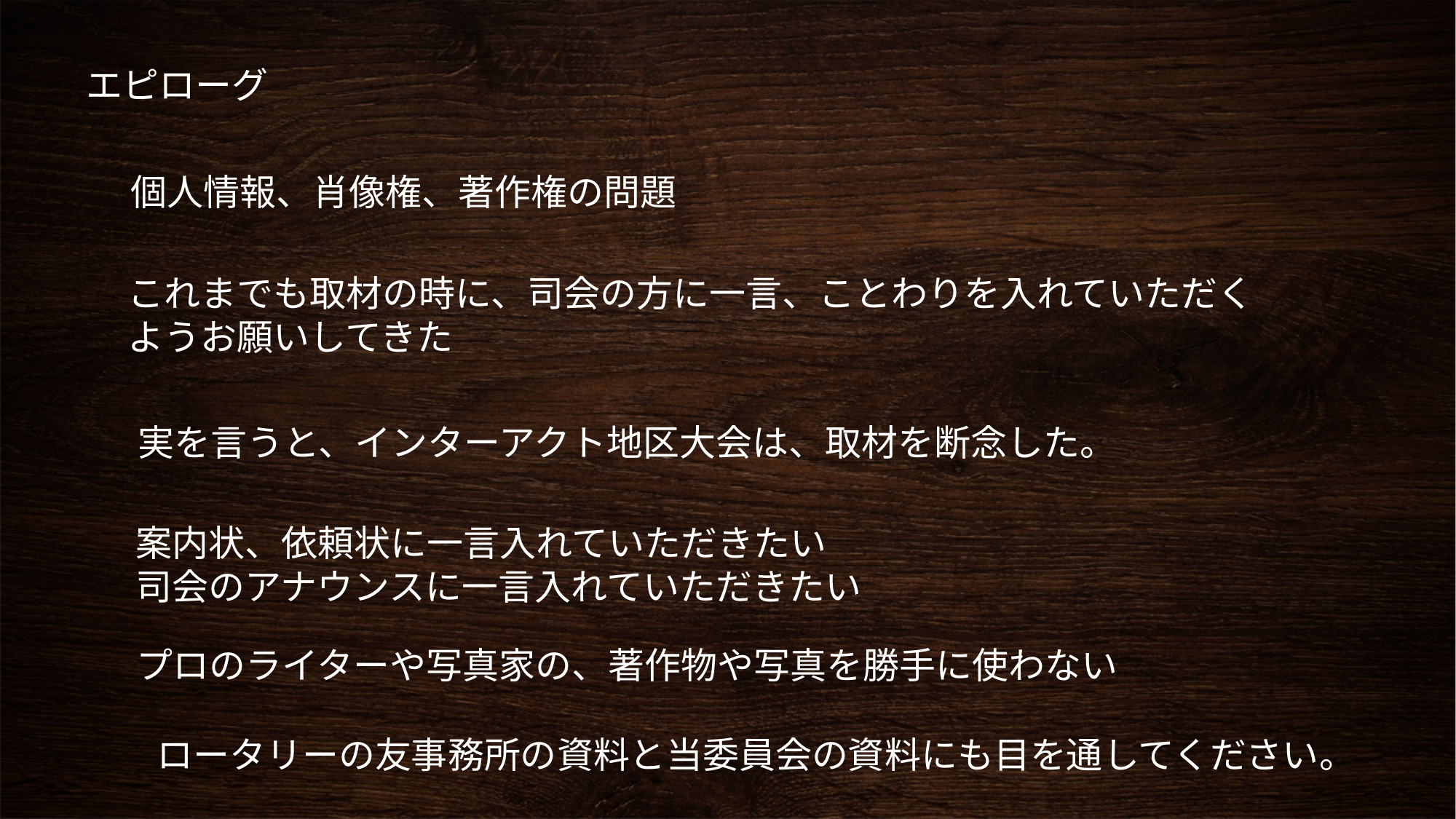

エピローグ
個人情報、肖像権、著作権の問題
これまでも取材の時に、司会の方に一言、ことわりを入れていただくようお願いしてきた
実を言うと、インターアクト地区大会は、取材を断念した。
案内状、依頼状に一言入れていただきたい
司会のアナウンスに一言入れていただきたい
プロのライターや写真家の、著作物や写真を勝手に使わない
ロータリーの友事務所の資料と当委員会の資料にも目を通してください。